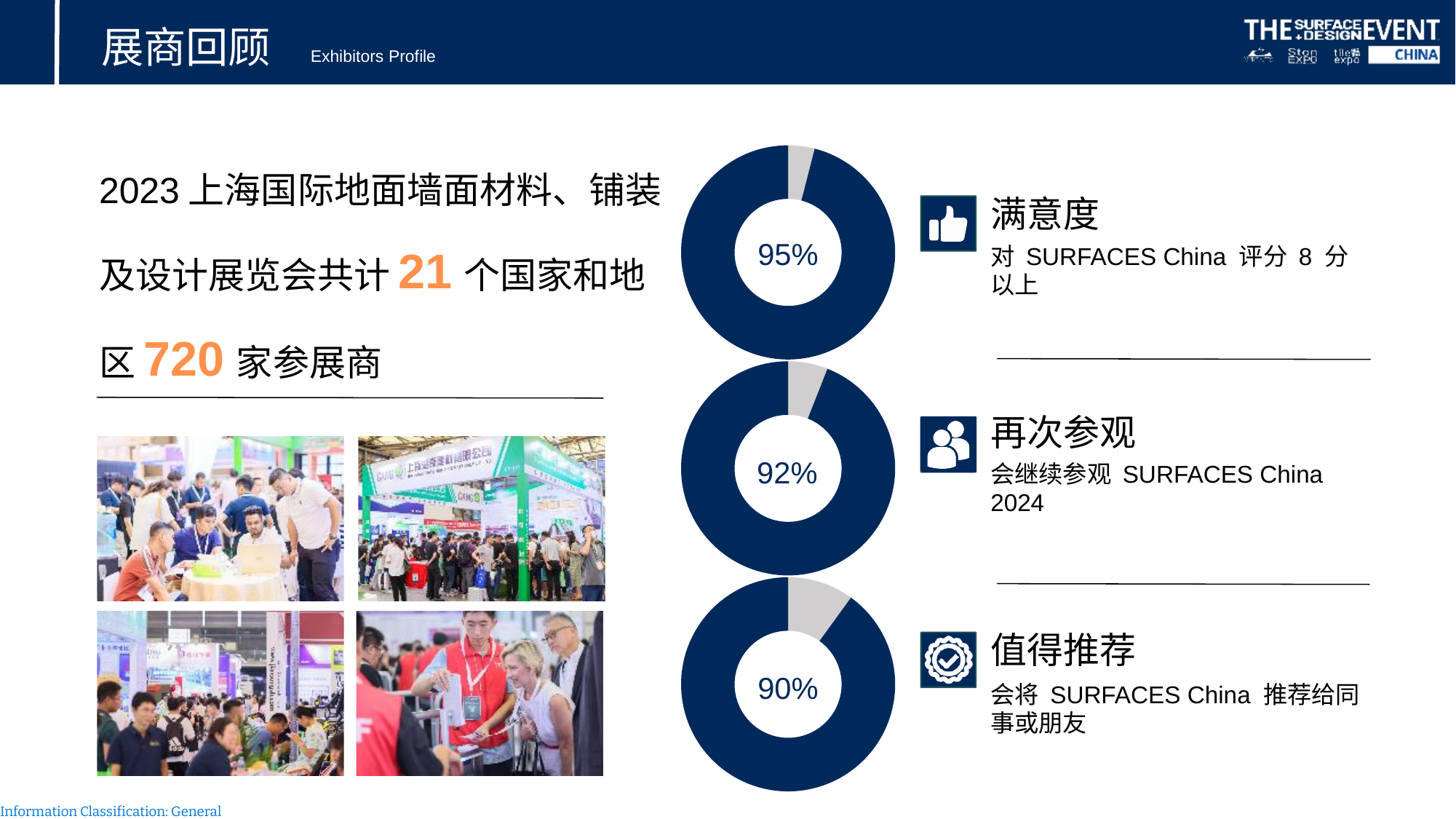

工作计划安排
展商回顾
01
Exhibitors Profile
WORK SCHEDULE

### Chart

| Category | 列1 |
|---|---|
|  | 0.4 |
|  | 9.6 |
2023上海国际地面墙面材料、铺装及设计展览会共计21个国家和地区720家参展商
满意度

95%
对 SURFACES China 评分 8 分以上

### Chart

| Category | 列1 |
|---|---|
|  | 0.6 |
|  | 9.4 |

再次参观

92%
会继续参观 SURFACES China 2024

### Chart

| Category | 列1 |
|---|---|
|  | 1.0 |
|  | 9.0 |

值得推荐

90%
会将 SURFACES China 推荐给同事或朋友